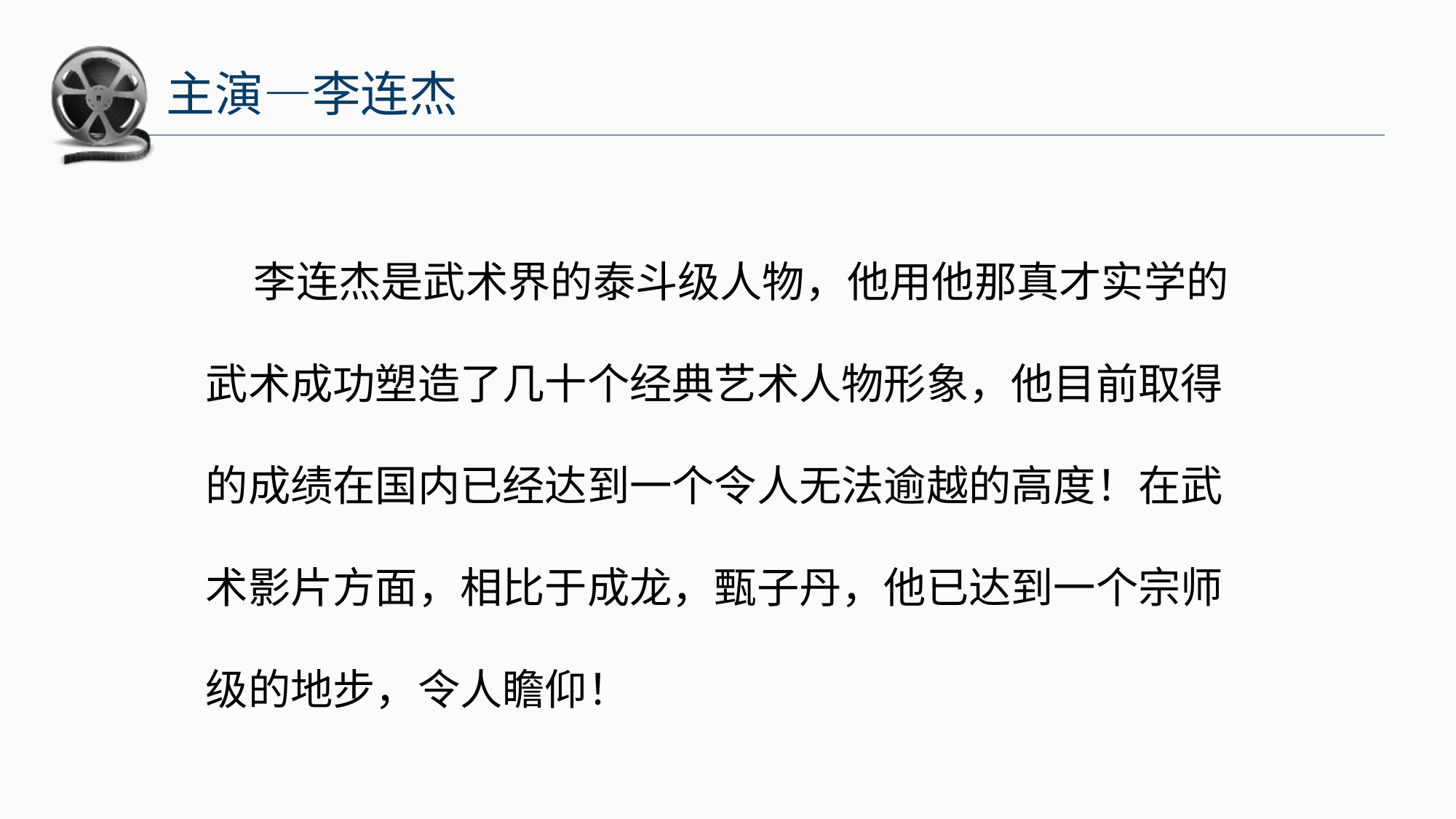

主演—李连杰
    李连杰是武术界的泰斗级人物，他用他那真才实学的武术成功塑造了几十个经典艺术人物形象，他目前取得的成绩在国内已经达到一个令人无法逾越的高度！在武术影片方面，相比于成龙，甄子丹，他已达到一个宗师级的地步，令人瞻仰！